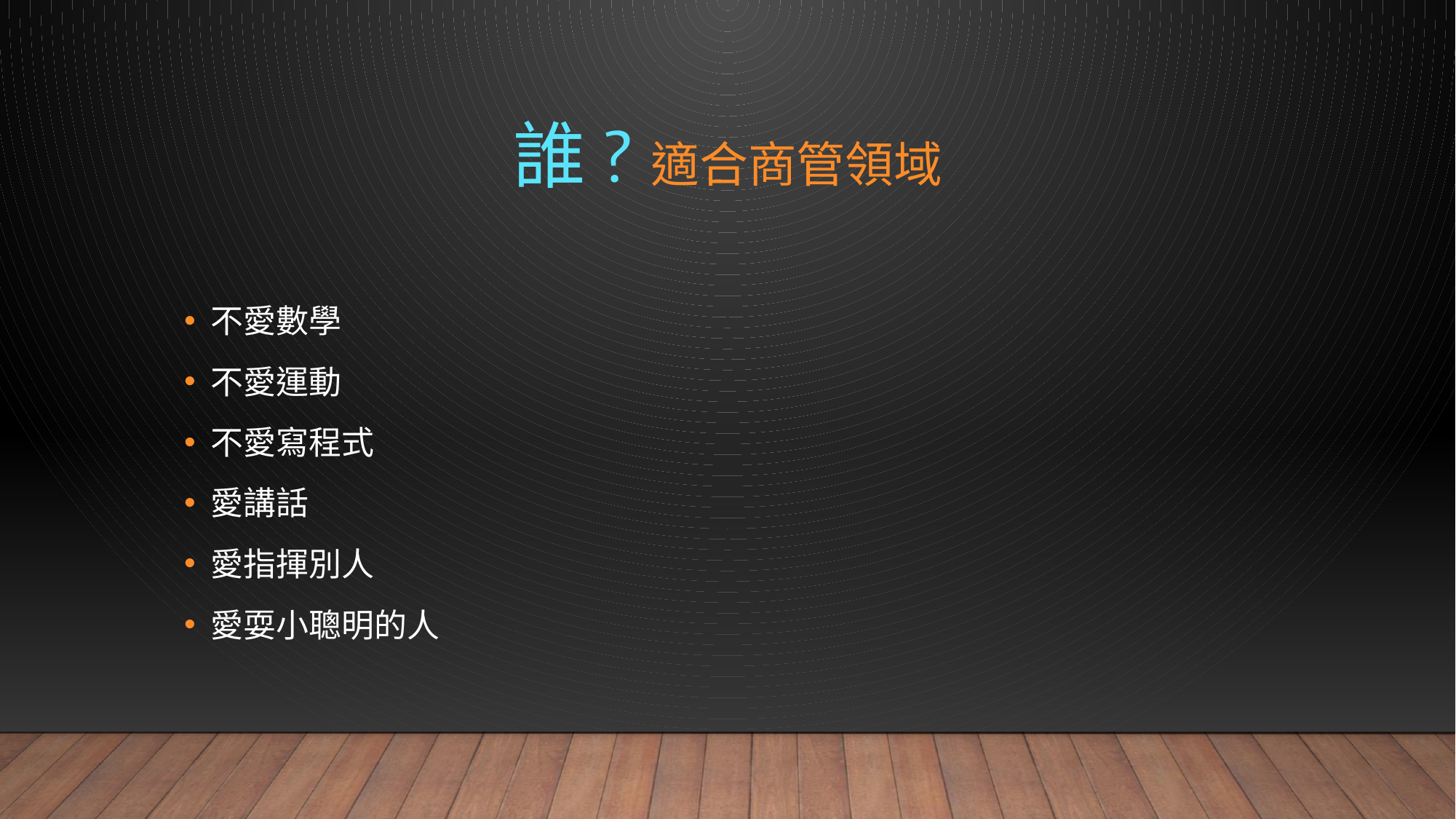

# 誰?適合商管領域

不愛數學
不愛運動
不愛寫程式
愛講話
愛指揮別人
愛耍小聰明的人